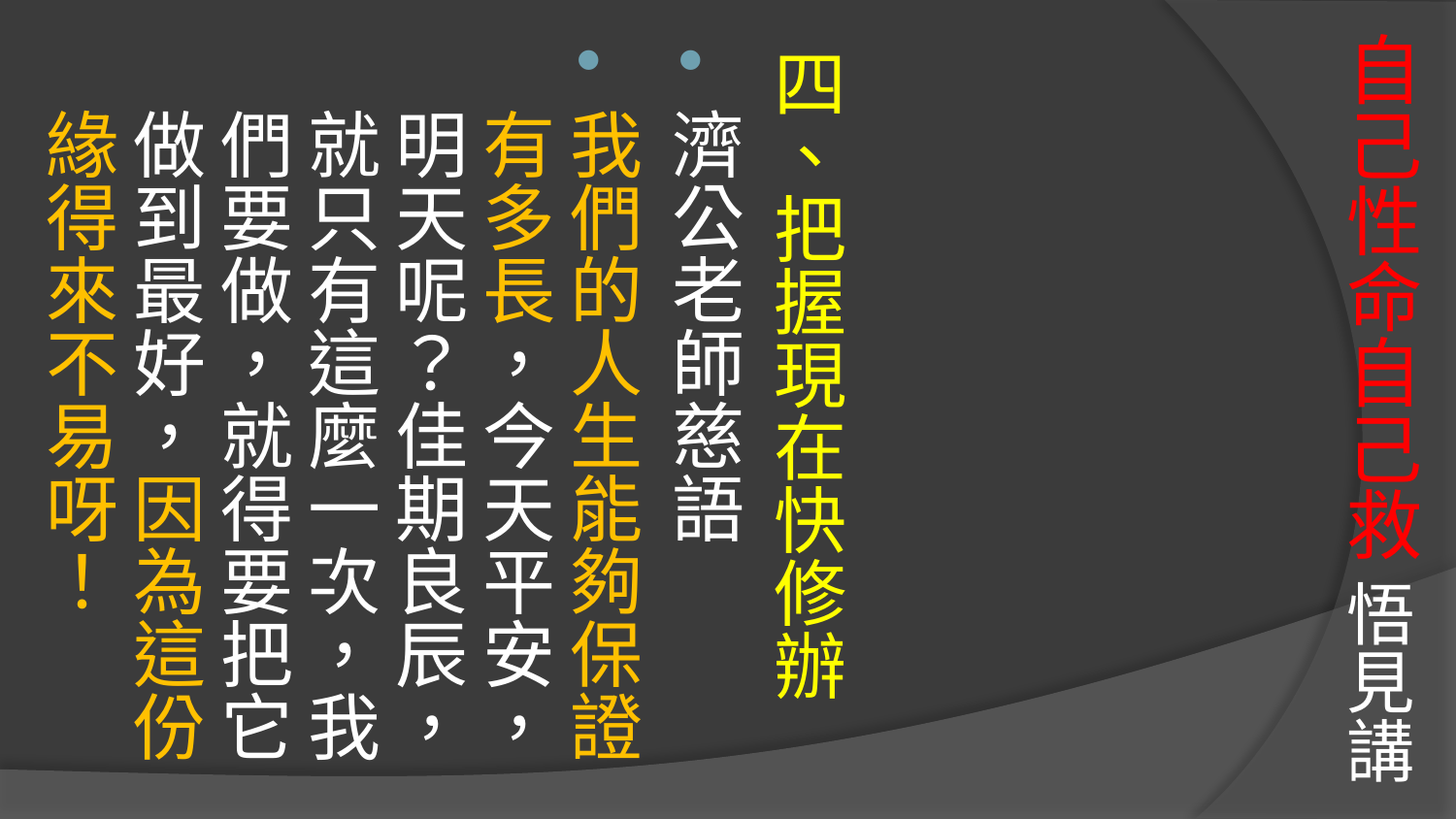

# 自己性命自己救 悟見講
四、把握現在快修辦
濟公老師慈語
我們的人生能夠保證有多長，今天平安，明天呢？佳期良辰，就只有這麼一次，我們要做，就得要把它做到最好，因為這份緣得來不易呀！